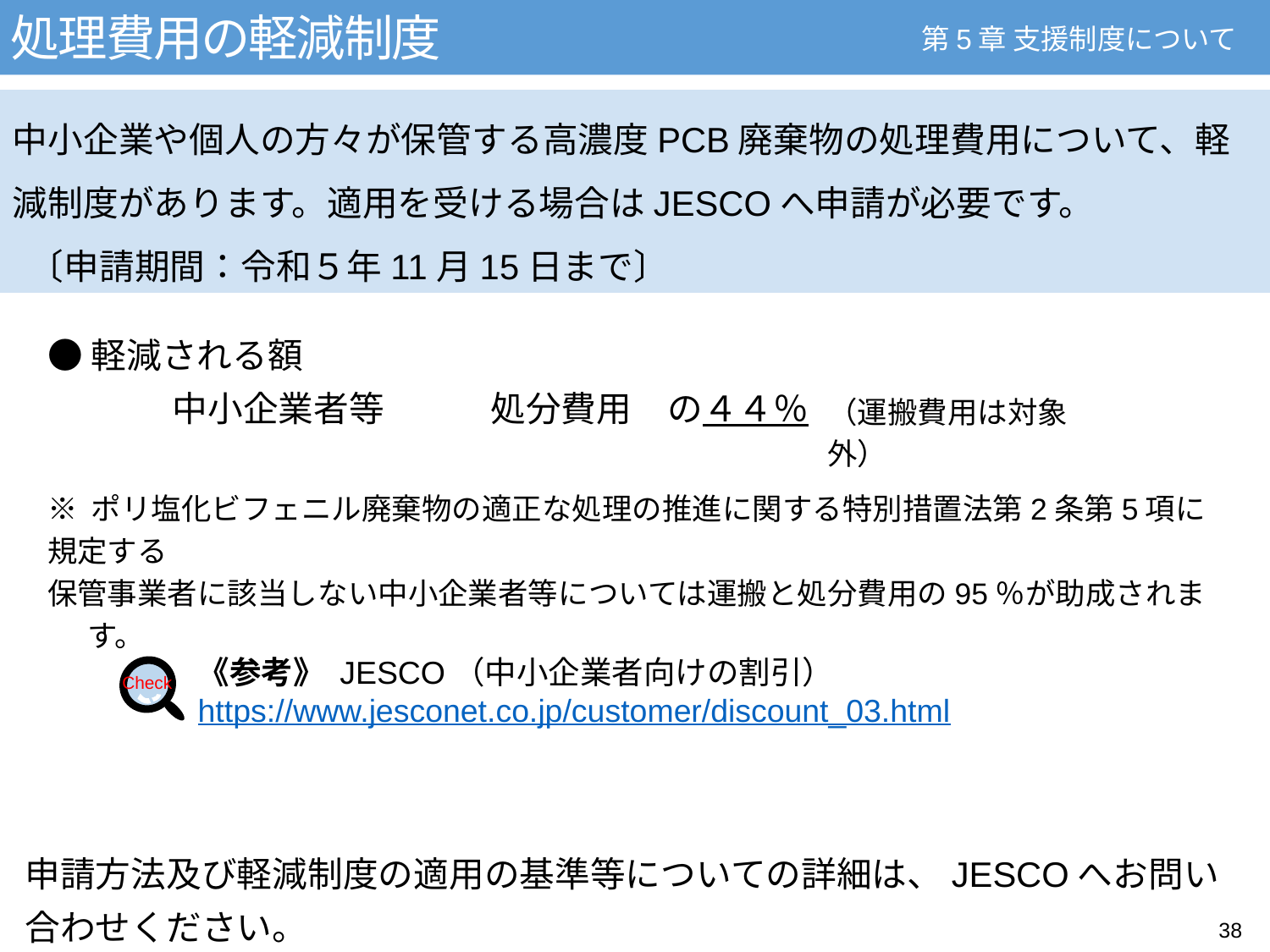

処理費用の軽減制度
第5章 支援制度について
中小企業や個人の方々が保管する高濃度PCB廃棄物の処理費用について、軽減制度があります。適用を受ける場合はJESCOへ申請が必要です。
 〔申請期間：令和５年11月15日まで〕
●軽減される額
中小企業者等　　　処分費用　の４４％
（運搬費用は対象外）
※ ポリ塩化ビフェニル廃棄物の適正な処理の推進に関する特別措置法第2条第5項に規定する
保管事業者に該当しない中小企業者等については運搬と処分費用の95％が助成されます。
《参考》 JESCO（中小企業者向けの割引）
https://www.jesconet.co.jp/customer/discount_03.html

Check
申請方法及び軽減制度の適用の基準等についての詳細は、JESCOへお問い合わせください。
38